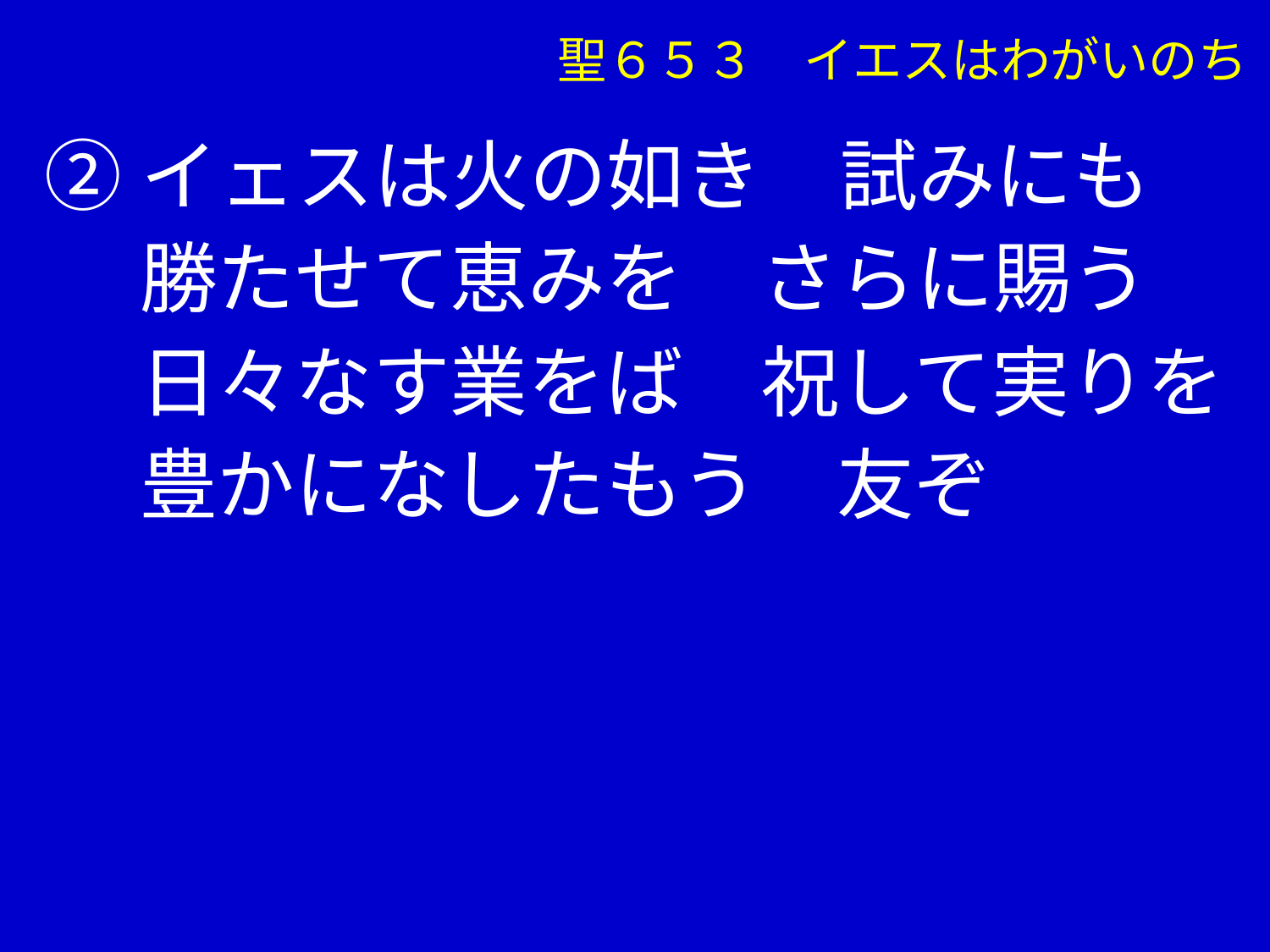

聖６５３　イエスはわがいのち
②イェスは火の如き　試みにも
　 勝たせて恵みを　さらに賜う
　 日々なす業をば　祝して実りを
　 豊かになしたもう　友ぞ